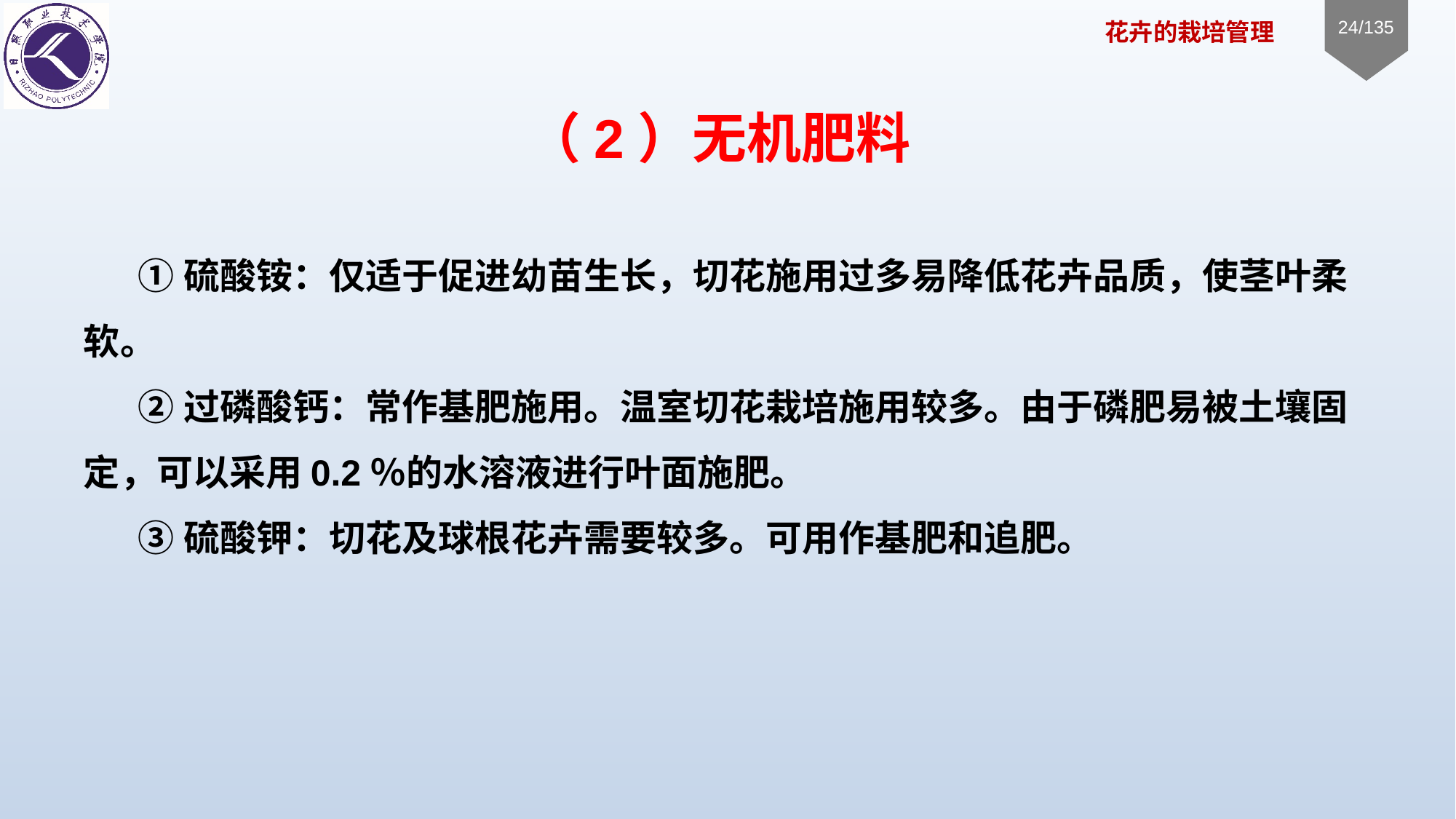

# （2）无机肥料
①硫酸铵：仅适于促进幼苗生长，切花施用过多易降低花卉品质，使茎叶柔软。
②过磷酸钙：常作基肥施用。温室切花栽培施用较多。由于磷肥易被土壤固定，可以采用0.2％的水溶液进行叶面施肥。
③硫酸钾：切花及球根花卉需要较多。可用作基肥和追肥。